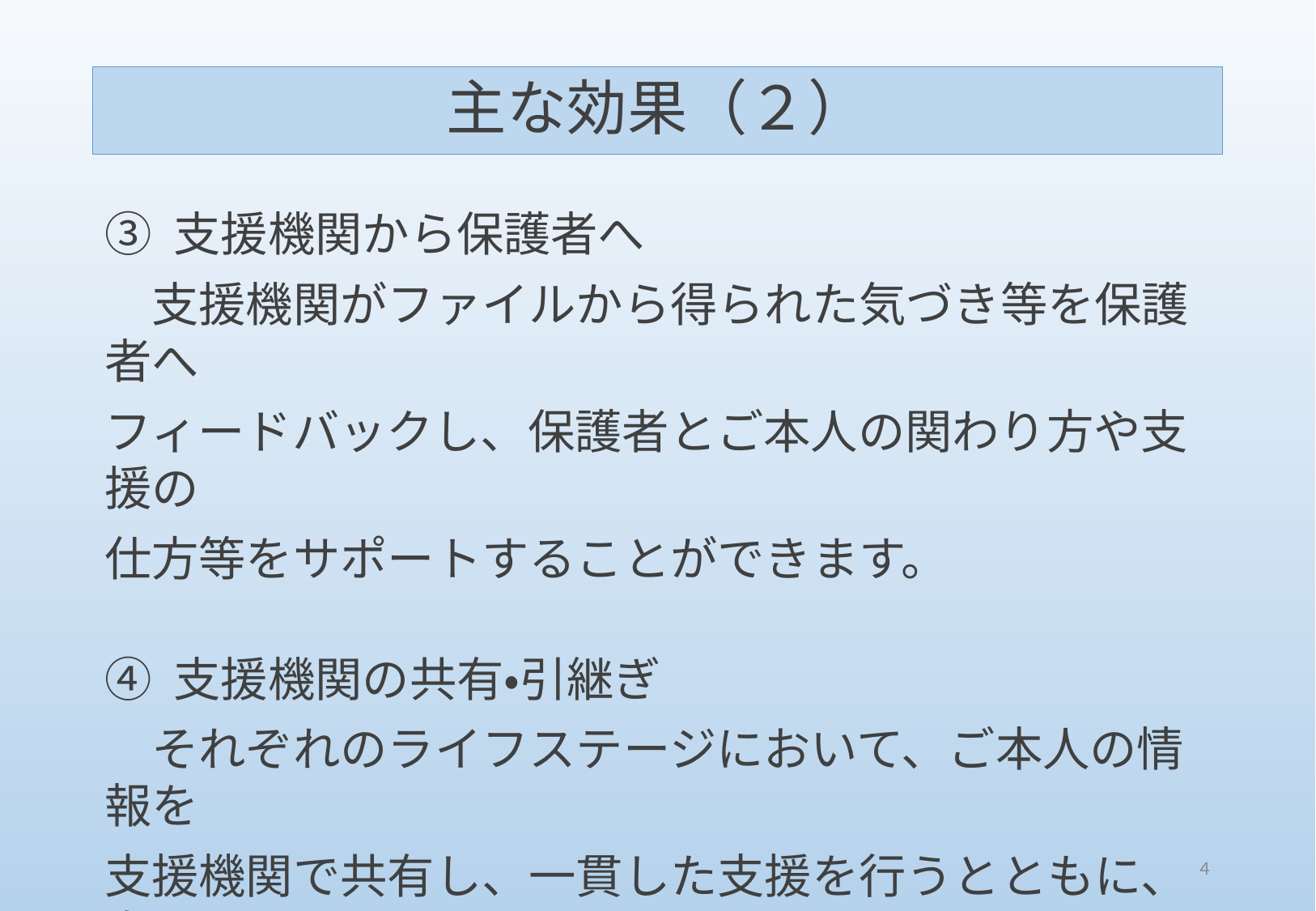

# 主な効果（２）
③ 支援機関から保護者へ
　支援機関がファイルから得られた気づき等を保護者へ
フィードバックし、保護者とご本人の関わり方や支援の
仕方等をサポートすることができます。

④ 支援機関の共有・引継ぎ
　それぞれのライフステージにおいて、ご本人の情報を
支援機関で共有し、一貫した支援を行うとともに、次の
機関へ適切に引き継ぐことができます。
４